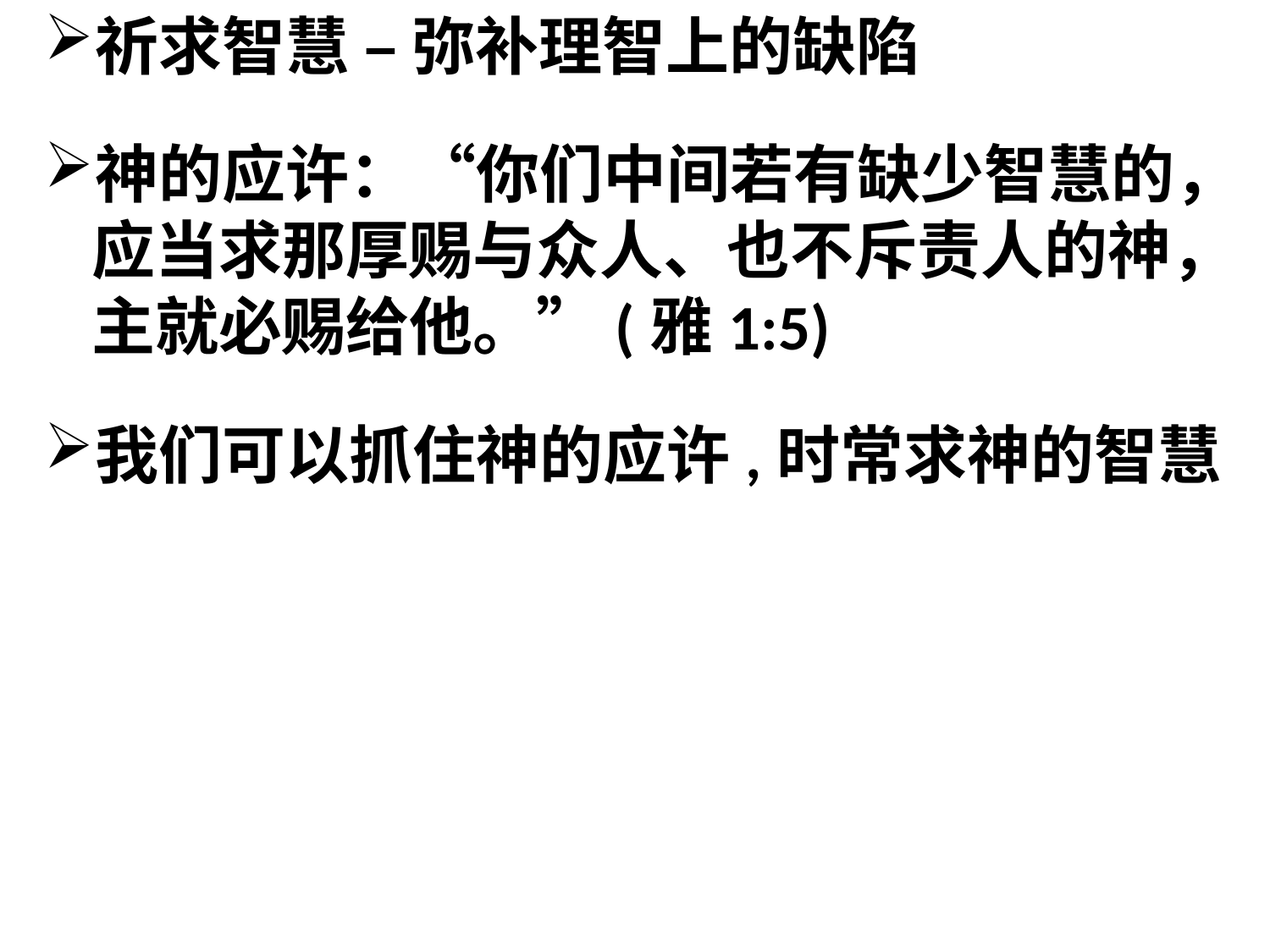

祈求智慧 – 弥补理智上的缺陷

神的应许：“你们中间若有缺少智慧的，应当求那厚赐与众人、也不斥责人的神，主就必赐给他。”(雅1:5)

我们可以抓住神的应许,时常求神的智慧